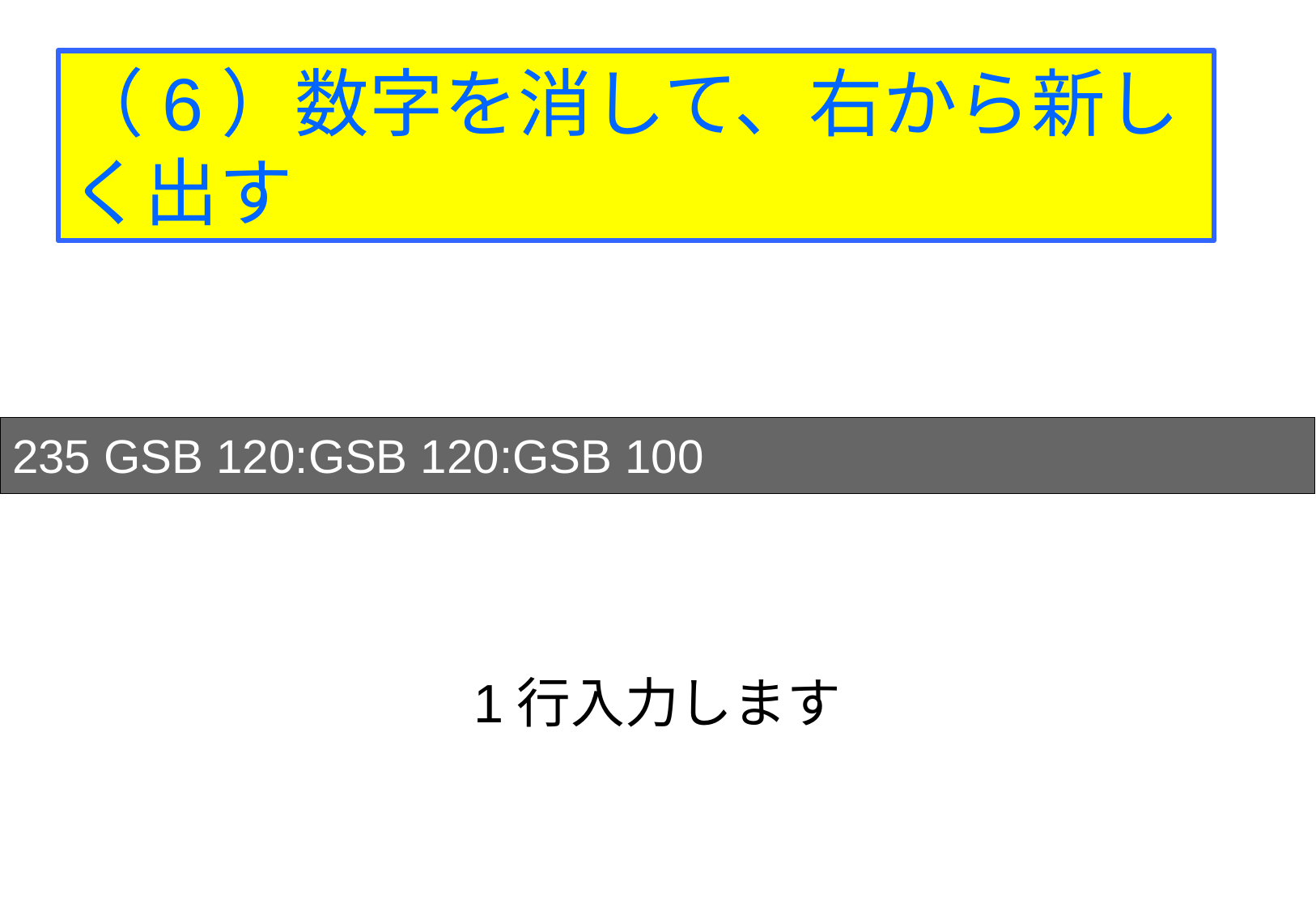

（6）数字を消して、右から新しく出す
235 GSB 120:GSB 120:GSB 100
1行入力します